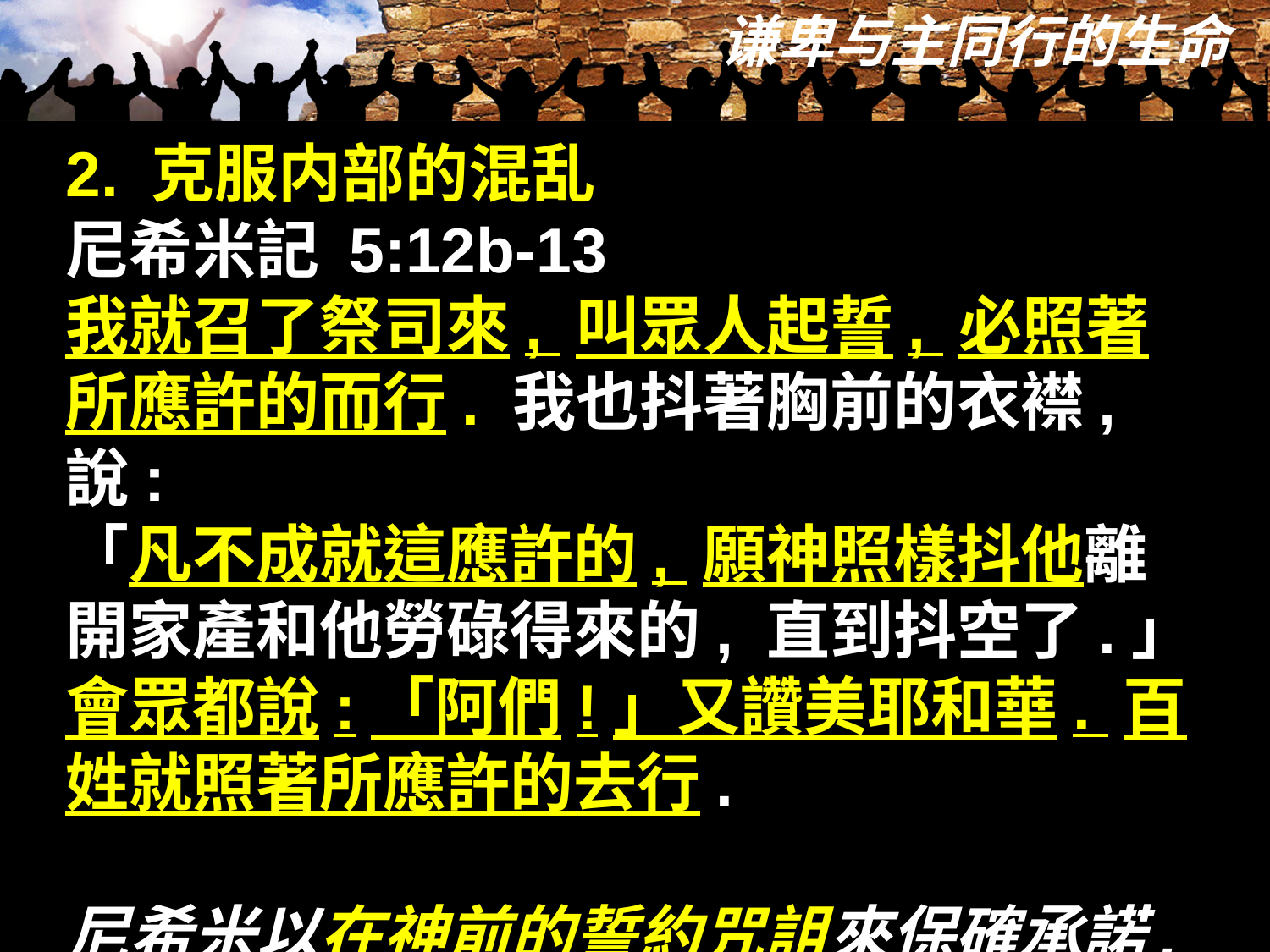

2. 克服内部的混乱
尼希米記 5:12b-13
我就召了祭司來, 叫眾人起誓, 必照著所應許的而行. 我也抖著胸前的衣襟, 說:
「凡不成就這應許的, 願神照樣抖他離開家產和他勞碌得來的, 直到抖空了.」會眾都說:「阿們!」又讚美耶和華. 百姓就照著所應許的去行.

尼希米以在神前的誓約咒詛來保確承諾.